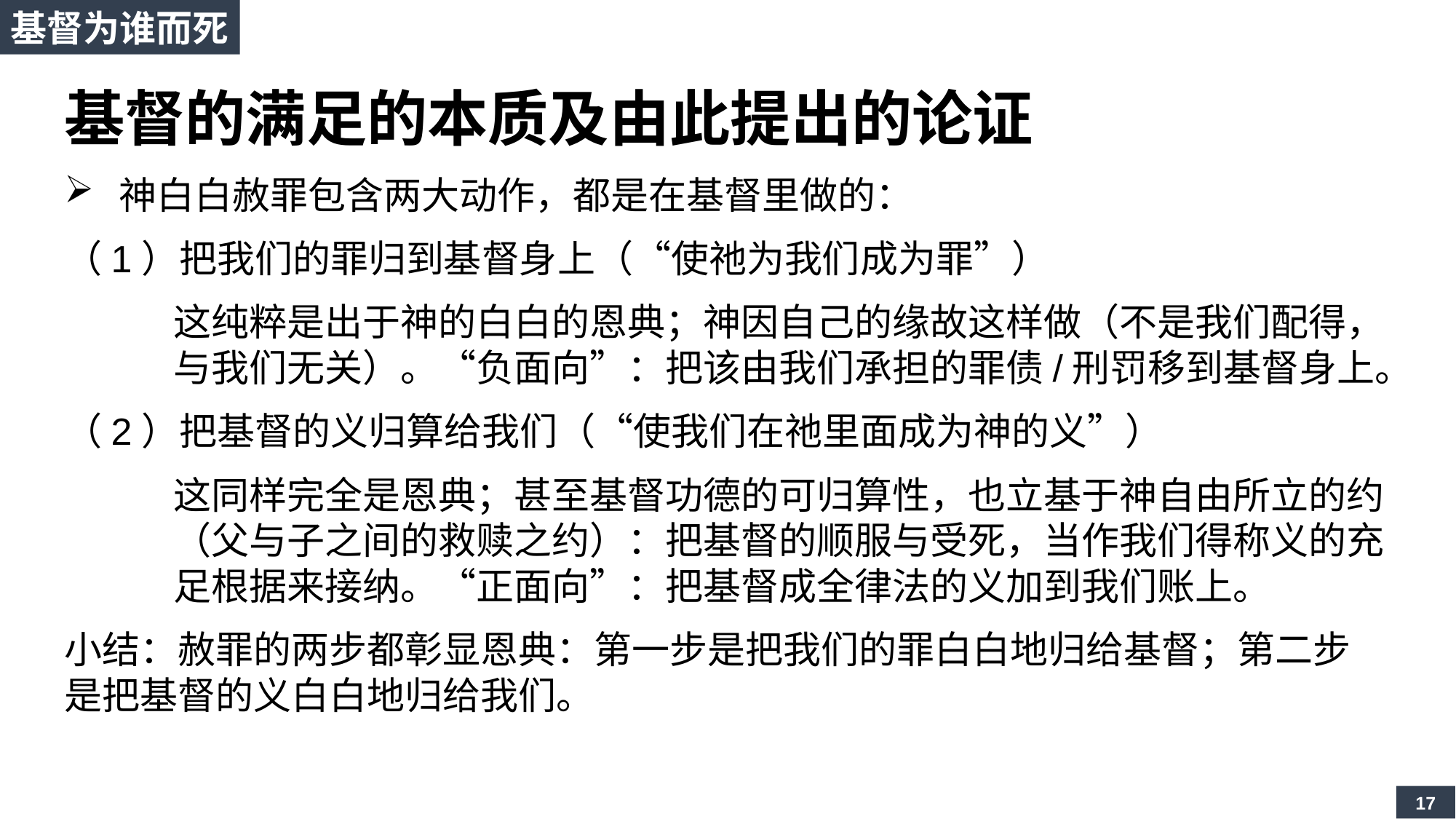

基督为谁而死
基督的满足的本质及由此提出的论证
神白白赦罪包含两大动作，都是在基督里做的：
（1）把我们的罪归到基督身上（“使祂为我们成为罪”）
这纯粹是出于神的白白的恩典；神因自己的缘故这样做（不是我们配得，与我们无关）。“负面向”：把该由我们承担的罪债/刑罚移到基督身上。
（2）把基督的义归算给我们（“使我们在祂里面成为神的义”）
这同样完全是恩典；甚至基督功德的可归算性，也立基于神自由所立的约（父与子之间的救赎之约）：把基督的顺服与受死，当作我们得称义的充足根据来接纳。“正面向”：把基督成全律法的义加到我们账上。
小结：赦罪的两步都彰显恩典：第一步是把我们的罪白白地归给基督；第二步是把基督的义白白地归给我们。
17